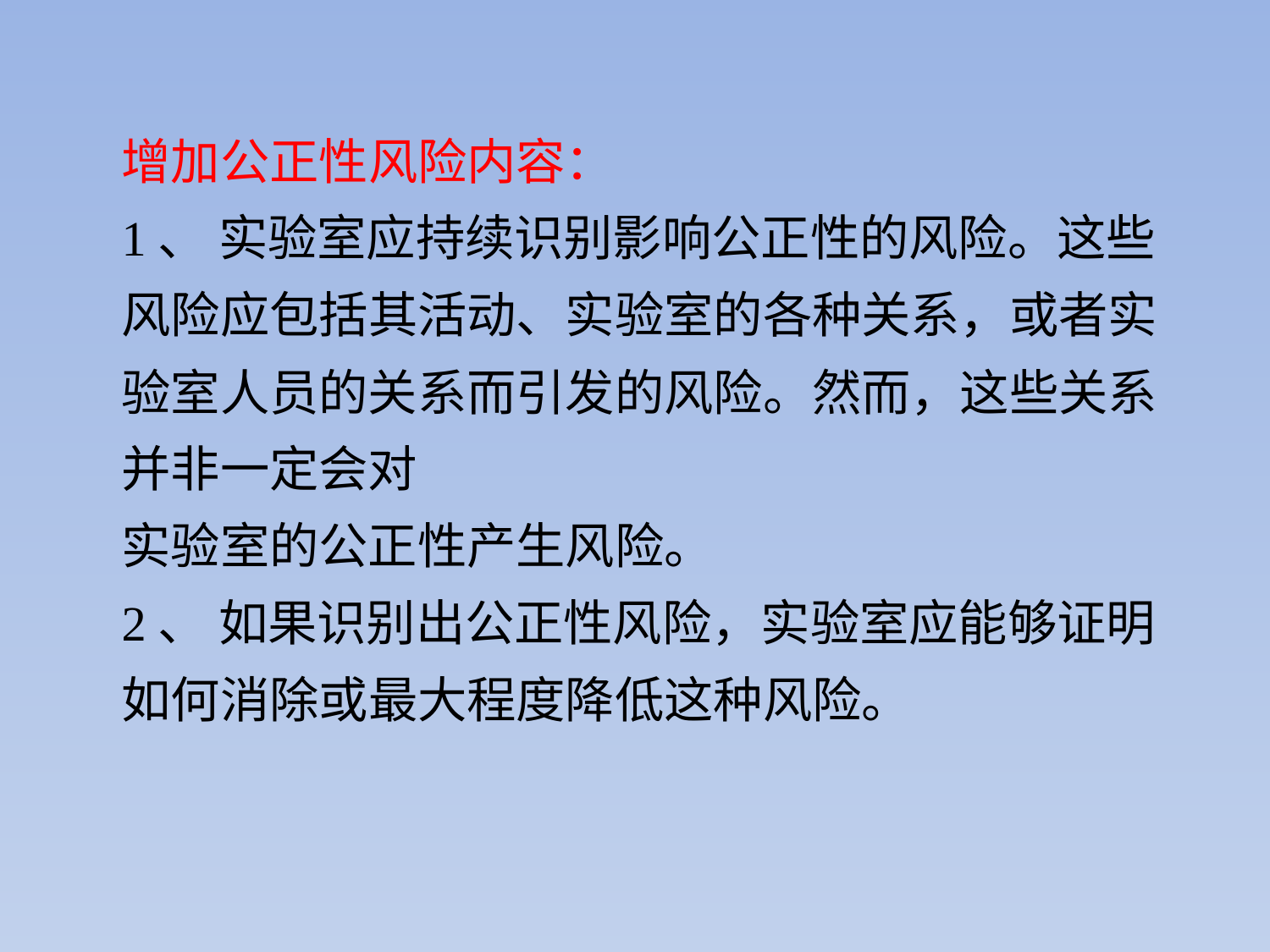

增加公正性风险内容：
1、 实验室应持续识别影响公正性的风险。这些风险应包括其活动、实验室的各种关系，或者实验室人员的关系而引发的风险。然而，这些关系并非一定会对
实验室的公正性产生风险。
2、 如果识别出公正性风险，实验室应能够证明如何消除或最大程度降低这种风险。